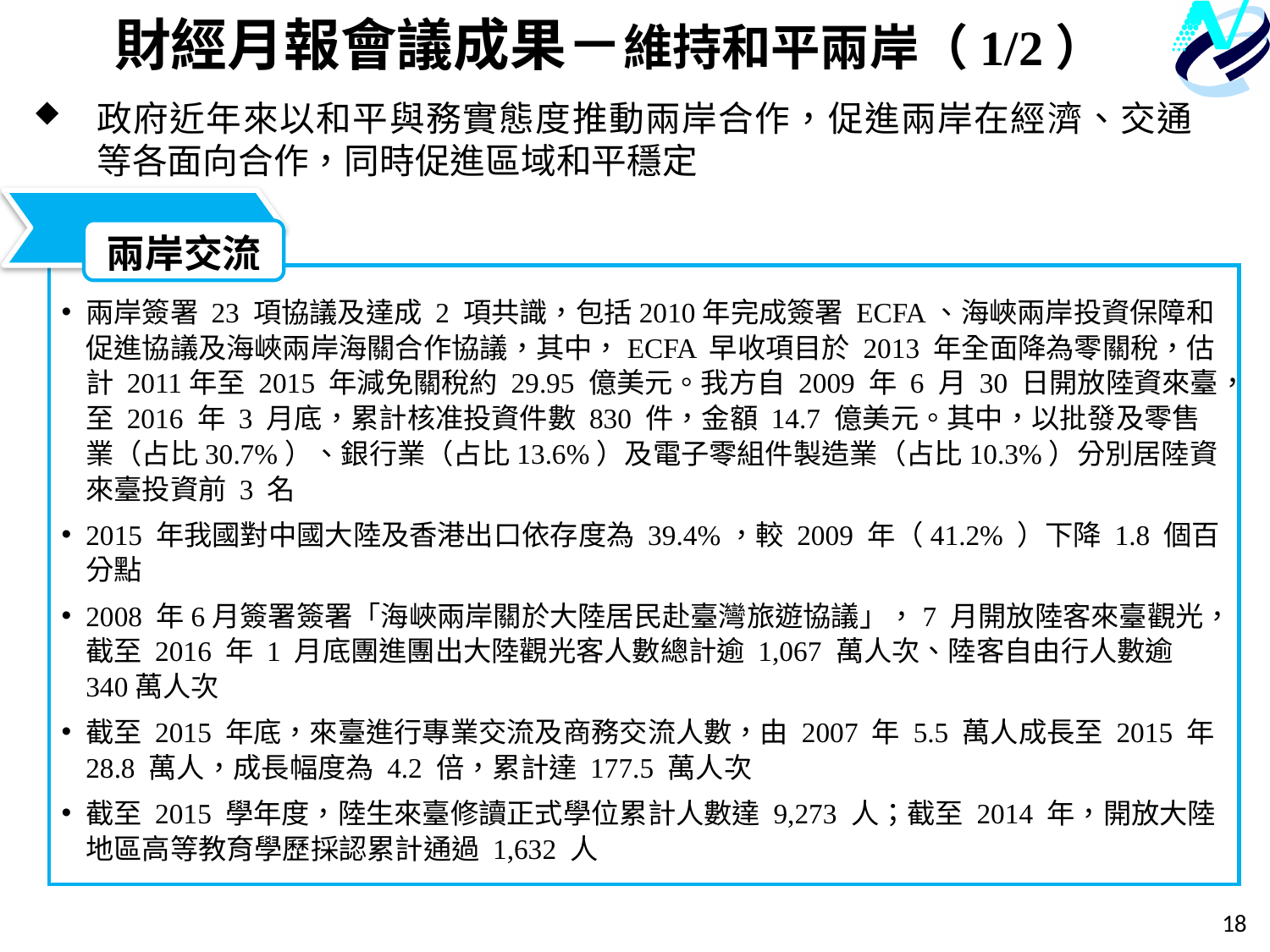

財經月報會議成果－維持和平兩岸（1/2）
政府近年來以和平與務實態度推動兩岸合作，促進兩岸在經濟、交通等各面向合作，同時促進區域和平穩定

兩岸交流

兩岸簽署 23 項協議及達成 2 項共識，包括2010年完成簽署 ECFA、海峽兩岸投資保障和促進協議及海峽兩岸海關合作協議，其中，ECFA 早收項目於 2013 年全面降為零關稅，估計 2011年至 2015 年減免關稅約 29.95 億美元。我方自 2009 年 6 月 30 日開放陸資來臺，至 2016 年 3 月底，累計核准投資件數 830 件，金額 14.7 億美元。其中，以批發及零售業（占比30.7%）、銀行業（占比13.6%）及電子零組件製造業（占比10.3%）分別居陸資來臺投資前 3 名
2015 年我國對中國大陸及香港出口依存度為 39.4%，較 2009 年（41.2% ）下降 1.8 個百分點
2008 年6月簽署簽署「海峽兩岸關於大陸居民赴臺灣旅遊協議」，7 月開放陸客來臺觀光，截至 2016 年 1 月底團進團出大陸觀光客人數總計逾 1,067 萬人次、陸客自由行人數逾 340萬人次
截至 2015 年底，來臺進行專業交流及商務交流人數，由 2007 年 5.5 萬人成長至 2015 年28.8 萬人，成長幅度為 4.2 倍，累計達 177.5 萬人次
截至 2015 學年度，陸生來臺修讀正式學位累計人數達 9,273 人；截至 2014 年，開放大陸地區高等教育學歷採認累計通過 1,632 人